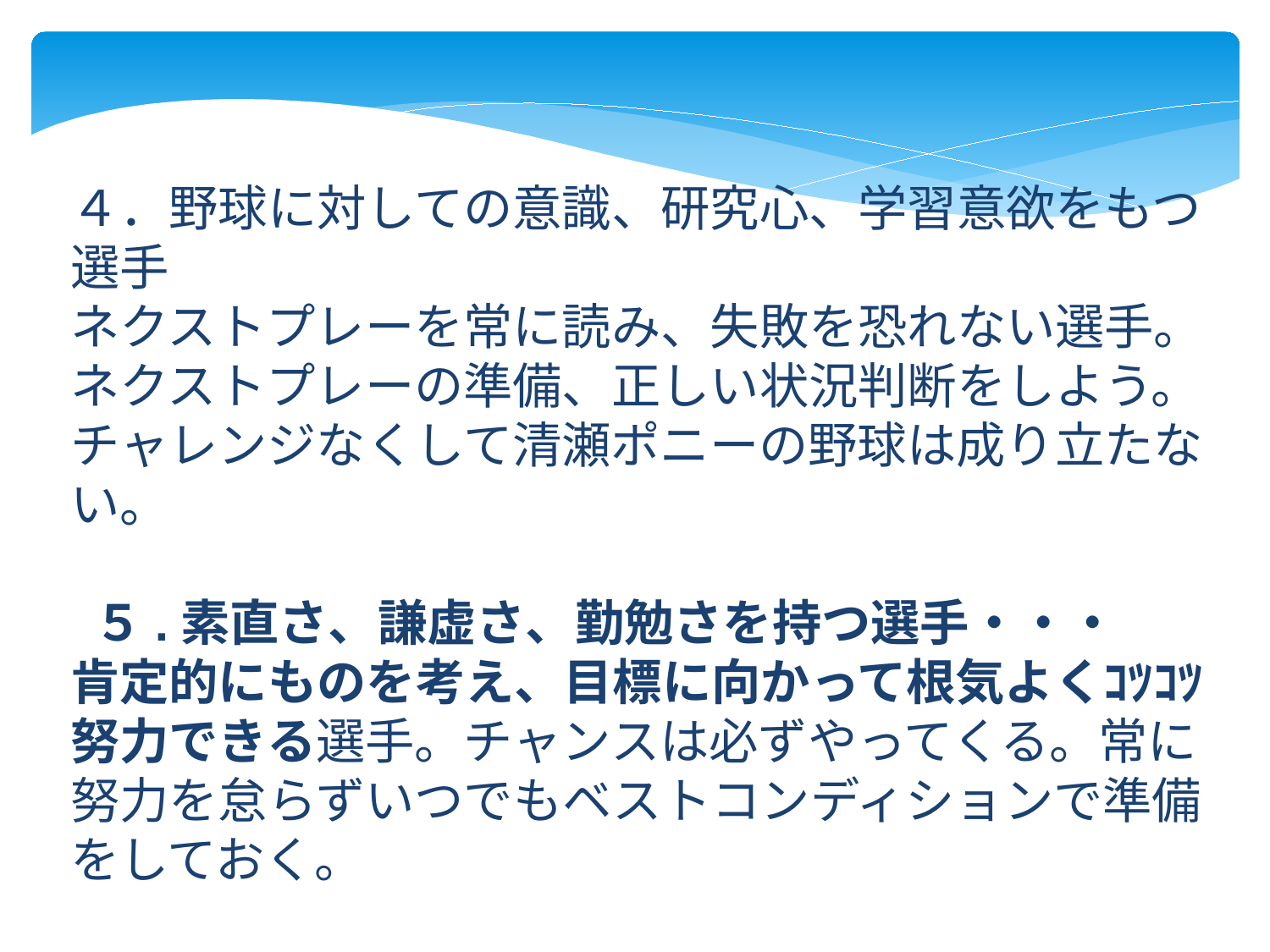

４．野球に対しての意識、研究心、学習意欲をもつ選手
ネクストプレーを常に読み、失敗を恐れない選手。
ネクストプレーの準備、正しい状況判断をしよう。チャレンジなくして清瀬ポニーの野球は成り立たない。

 ５.素直さ、謙虚さ、勤勉さを持つ選手・・・
肯定的にものを考え、目標に向かって根気よくｺﾂｺﾂ努力できる選手。チャンスは必ずやってくる。常に努力を怠らずいつでもベストコンディションで準備をしておく。